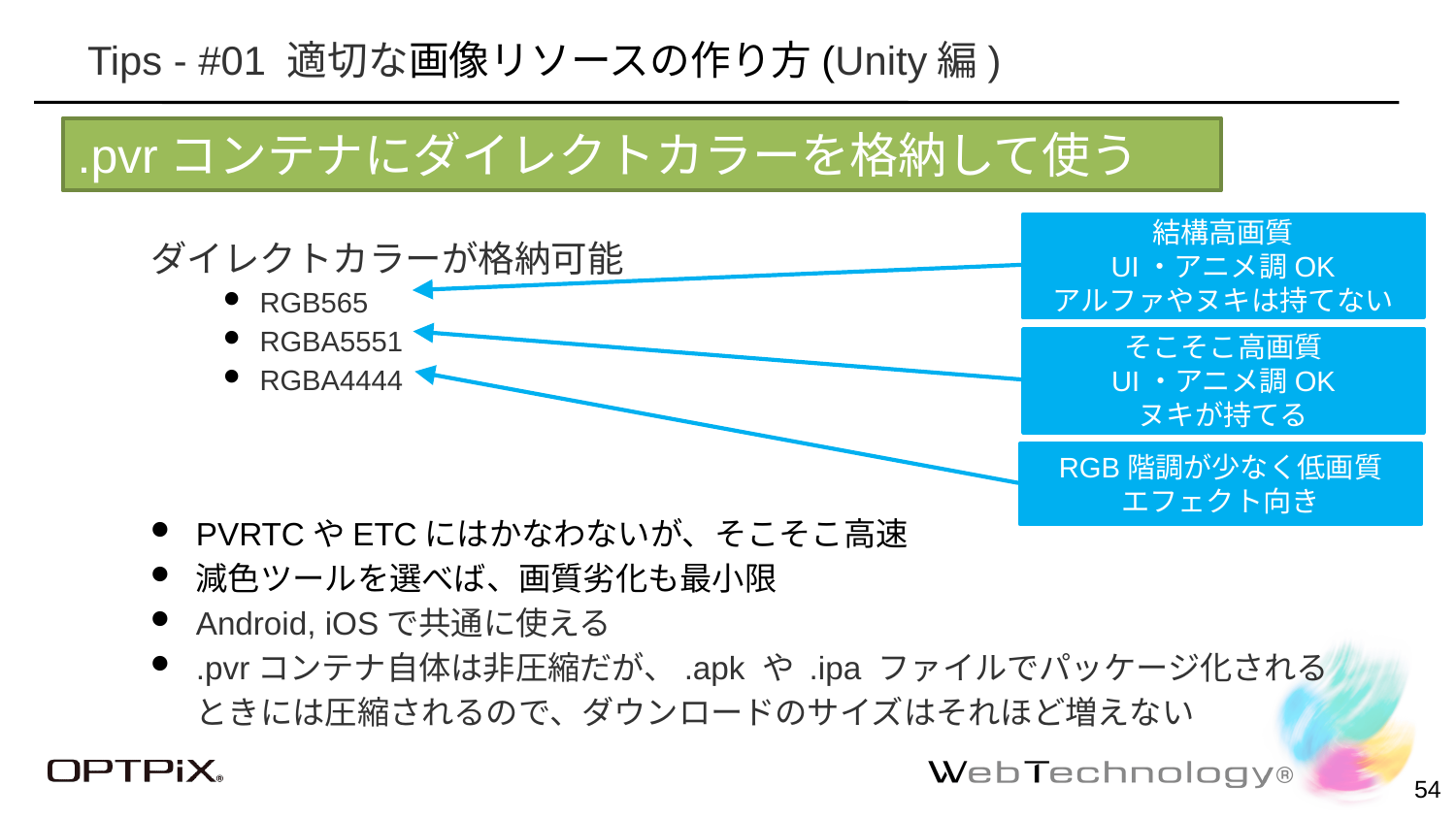

# Tips - #01 適切な画像リソースの作り方(Unity編)
.pvrコンテナにダイレクトカラーを格納して使う
ダイレクトカラーが格納可能
RGB565
RGBA5551
RGBA4444

PVRTCやETCにはかなわないが、そこそこ高速
減色ツールを選べば、画質劣化も最小限
Android, iOSで共通に使える
.pvrコンテナ自体は非圧縮だが、.apk や .ipa ファイルでパッケージ化される
ときには圧縮されるので、ダウンロードのサイズはそれほど増えない
結構高画質
UI・アニメ調OK
アルファやヌキは持てない
そこそこ高画質
UI・アニメ調OK
ヌキが持てる
RGB階調が少なく低画質
エフェクト向き
54